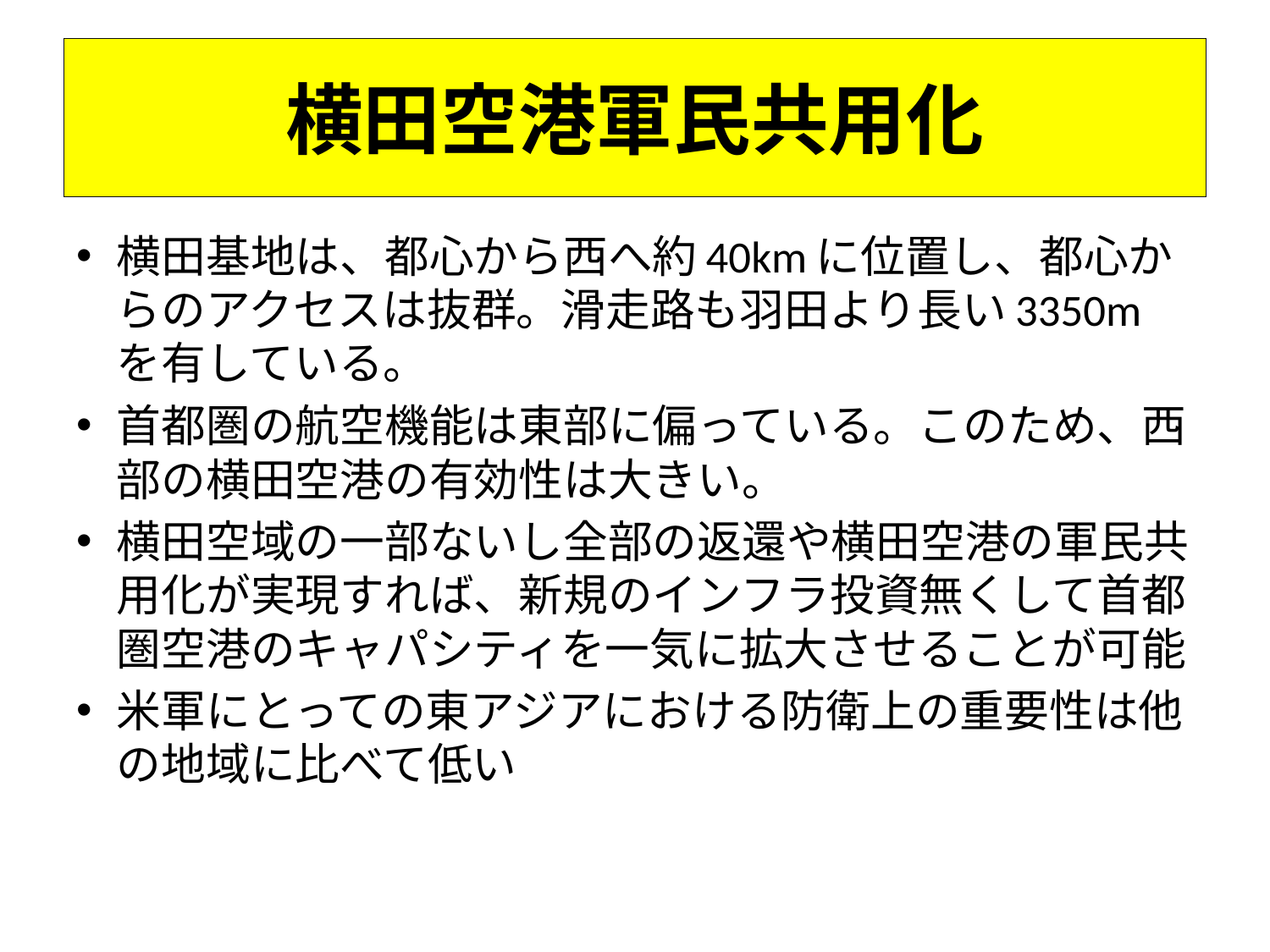

# 横田空港軍民共用化
横田基地は、都心から西へ約40kmに位置し、都心からのアクセスは抜群。滑走路も羽田より長い3350mを有している。
首都圏の航空機能は東部に偏っている。このため、西部の横田空港の有効性は大きい。
横田空域の一部ないし全部の返還や横田空港の軍民共用化が実現すれば、新規のインフラ投資無くして首都圏空港のキャパシティを一気に拡大させることが可能
米軍にとっての東アジアにおける防衛上の重要性は他の地域に比べて低い